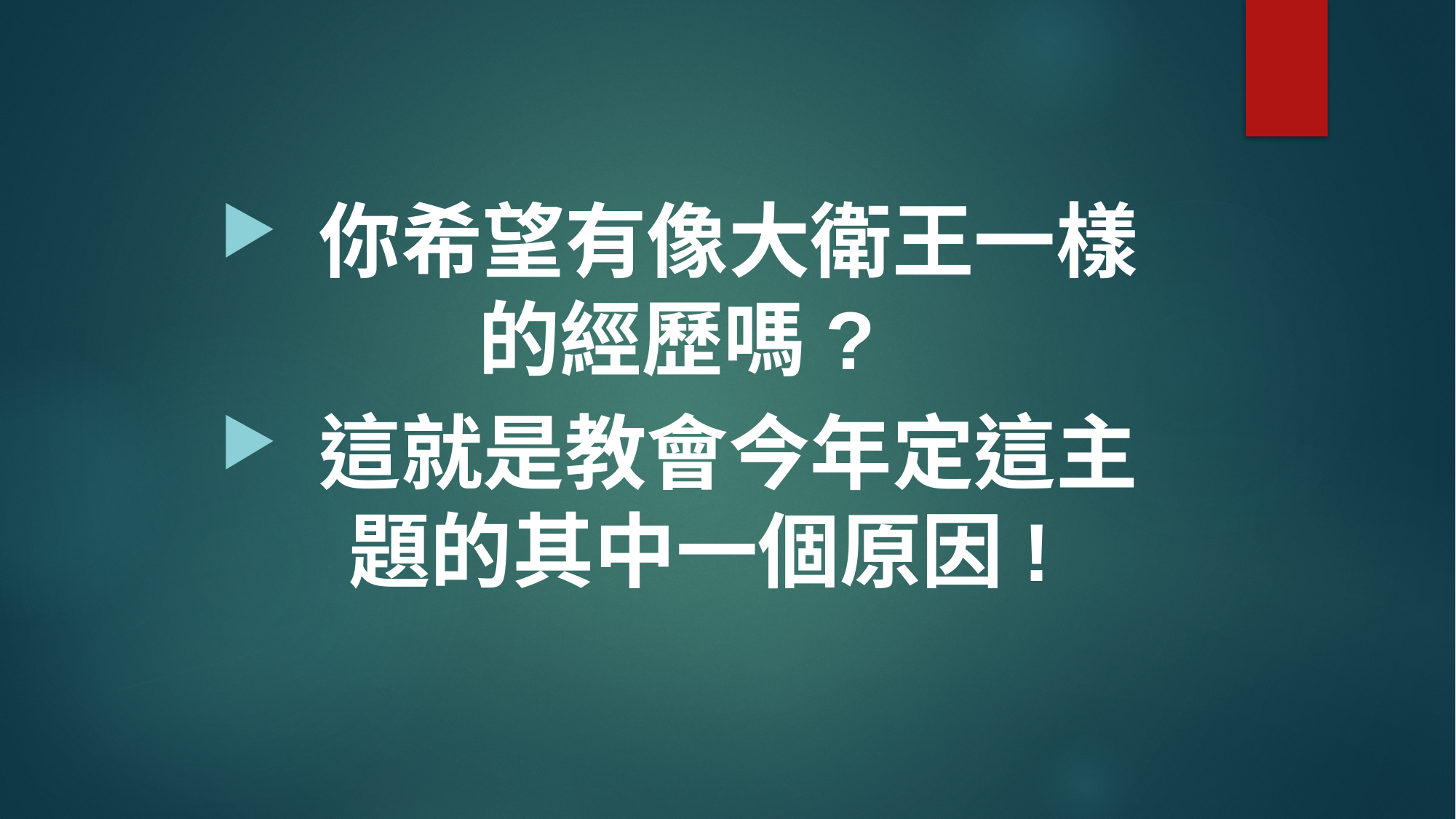

你希望有像大衛王一樣的經歷嗎?
 這就是教會今年定這主題的其中一個原因!